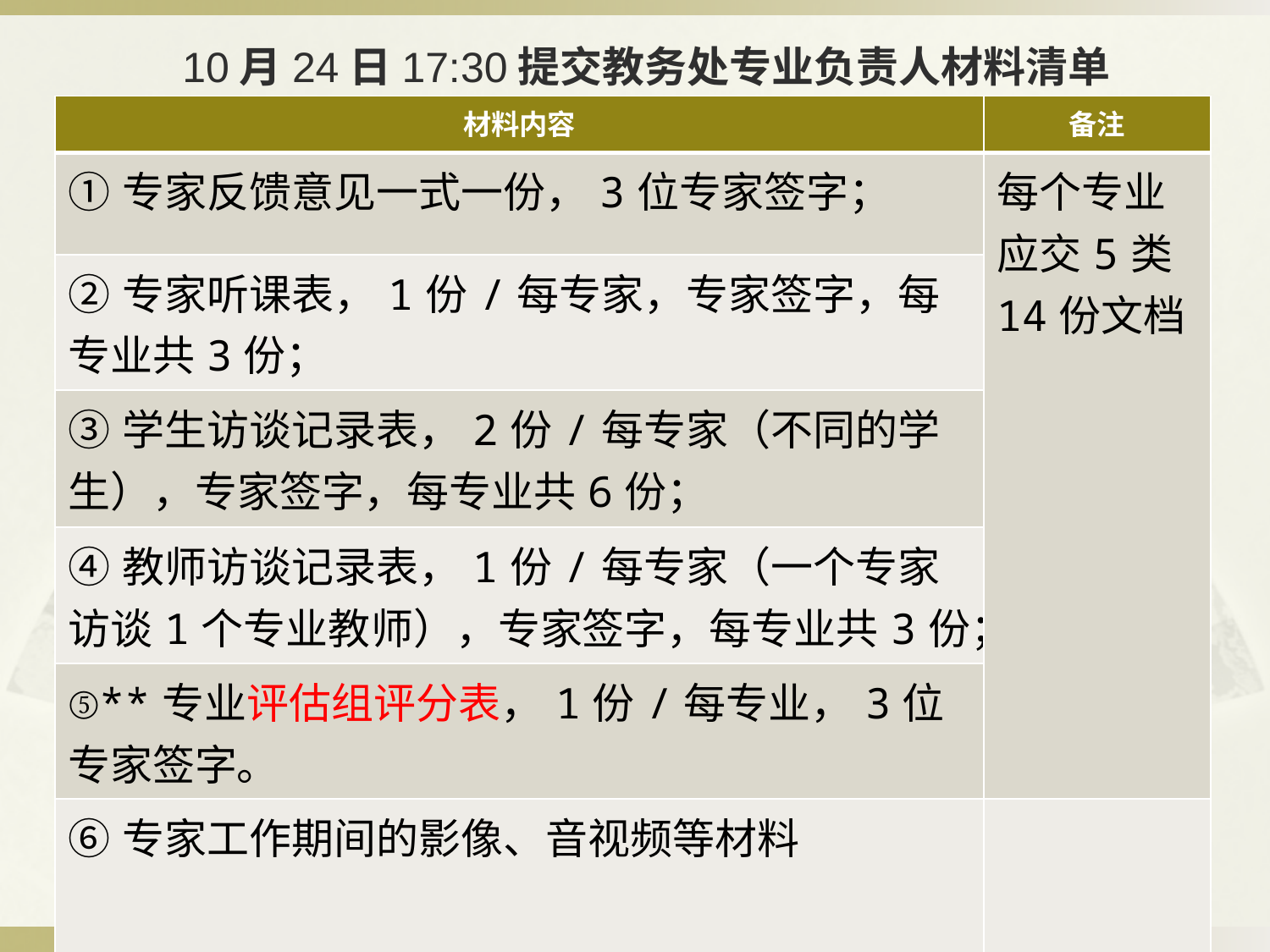

# 10月24日17:30提交教务处专业负责人材料清单
| 材料内容 | 备注 |
| --- | --- |
| ①专家反馈意见一式一份，3位专家签字； | 每个专业应交5类14份文档 |
| ②专家听课表，1份/每专家，专家签字，每专业共3份； |  |
| ③学生访谈记录表，2份/每专家（不同的学生），专家签字，每专业共6份； |  |
| ④教师访谈记录表，1份/每专家（一个专家访谈1个专业教师），专家签字，每专业共3份； |  |
| ⑤\*\*专业评估组评分表，1份/每专业，3位专家签字。 |  |
| ⑥专家工作期间的影像、音视频等材料 |  |